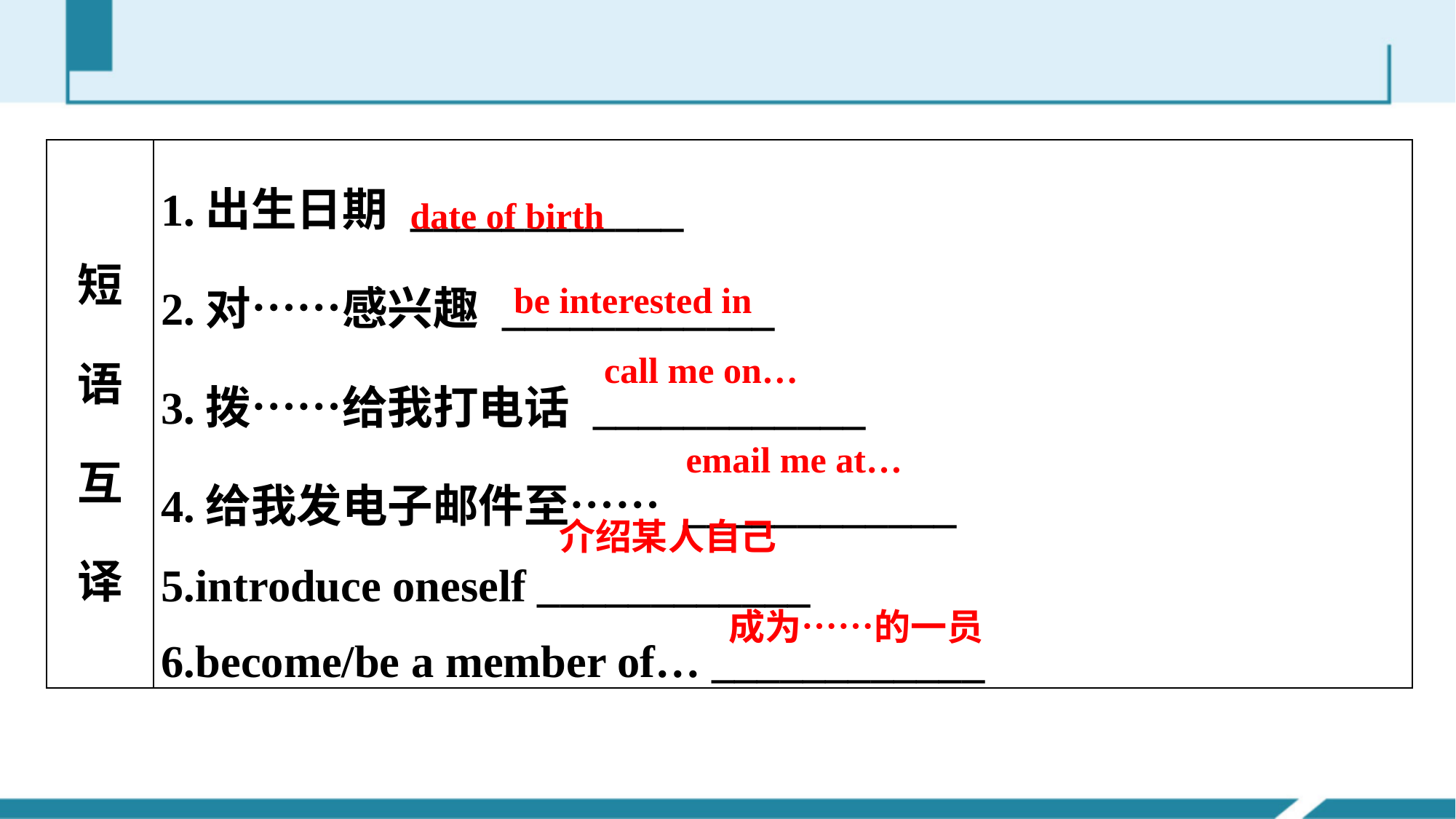

| 短语互译 | 1.出生日期 \_\_\_\_\_\_\_\_\_\_\_\_ 2.对……感兴趣 \_\_\_\_\_\_\_\_\_\_\_\_ 3.拨……给我打电话 \_\_\_\_\_\_\_\_\_\_\_\_ 4.给我发电子邮件至…… \_\_\_\_\_\_\_\_\_\_\_\_ 5.introduce oneself \_\_\_\_\_\_\_\_\_\_\_\_ 6.become/be a member of… \_\_\_\_\_\_\_\_\_\_\_\_ |
| --- | --- |
date of birth
be interested in
call me on…
email me at…
介绍某人自己
成为……的一员